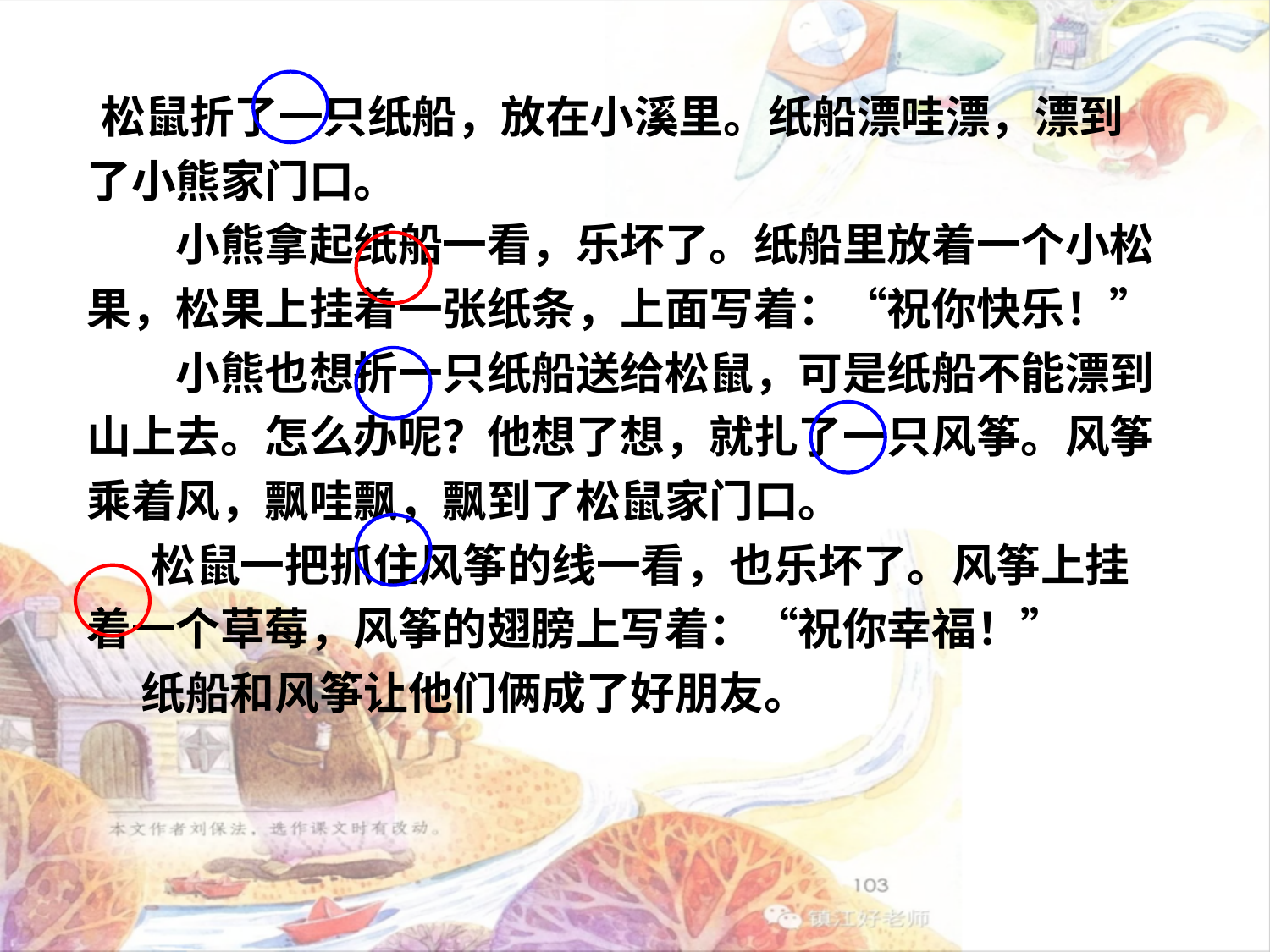

松鼠折了一只纸船，放在小溪里。纸船漂哇漂，漂到了小熊家门口。
　　小熊拿起纸船一看，乐坏了。纸船里放着一个小松果，松果上挂着一张纸条，上面写着：“祝你快乐！”
　　小熊也想折一只纸船送给松鼠，可是纸船不能漂到山上去。怎么办呢？他想了想，就扎了一只风筝。风筝乘着风，飘哇飘，飘到了松鼠家门口。
　  松鼠一把抓住风筝的线一看，也乐坏了。风筝上挂着一个草莓，风筝的翅膀上写着：“祝你幸福！”
　 纸船和风筝让他们俩成了好朋友。